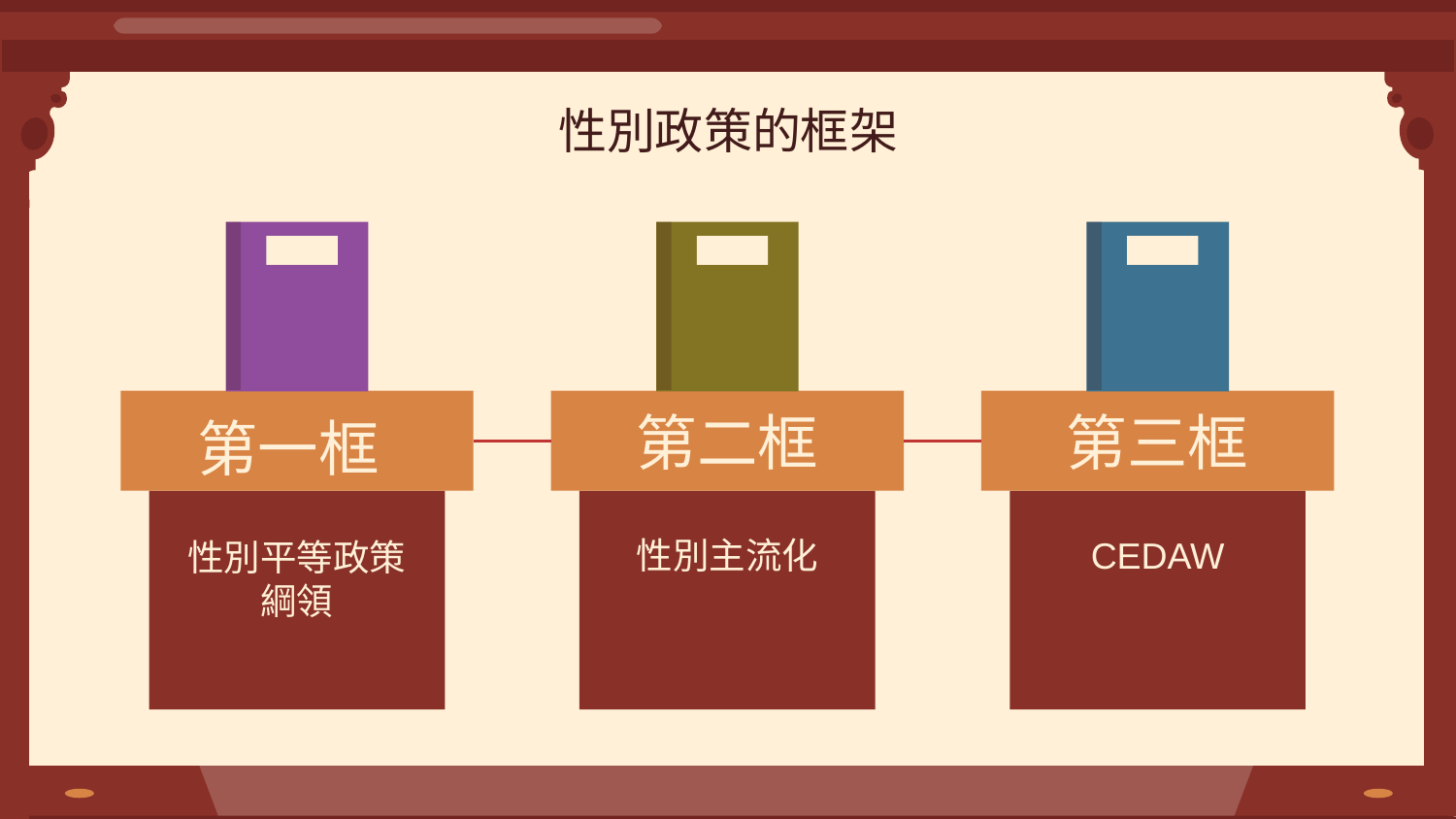

# 性別政策的框架

第一框
性別平等政策綱領
第二框
性別主流化
第三框
CEDAW